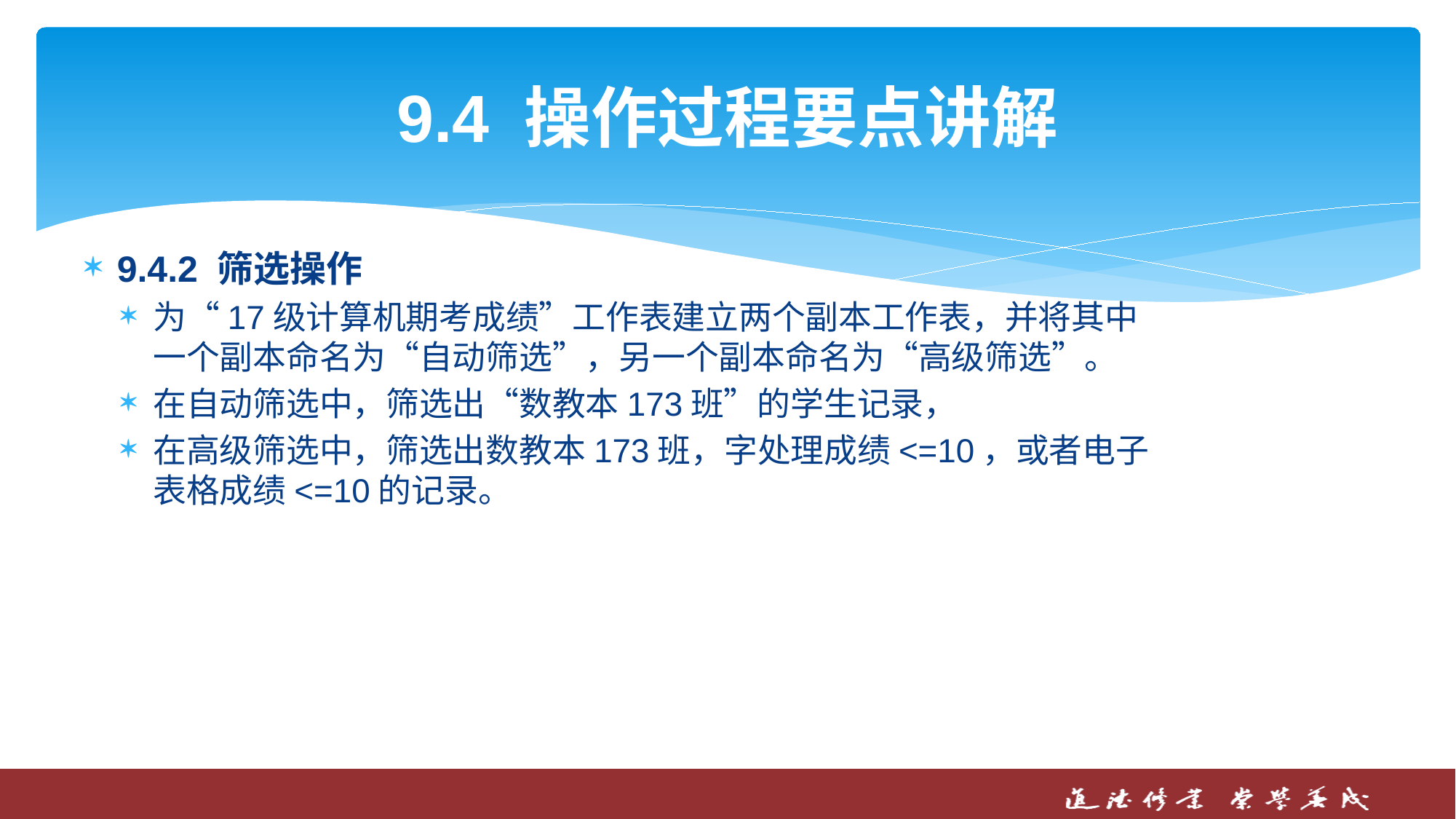

# 9.4 操作过程要点讲解
9.4.2 筛选操作
为“17级计算机期考成绩”工作表建立两个副本工作表，并将其中一个副本命名为“自动筛选”，另一个副本命名为“高级筛选”。
在自动筛选中，筛选出“数教本173班”的学生记录，
在高级筛选中，筛选出数教本173班，字处理成绩<=10，或者电子表格成绩<=10的记录。